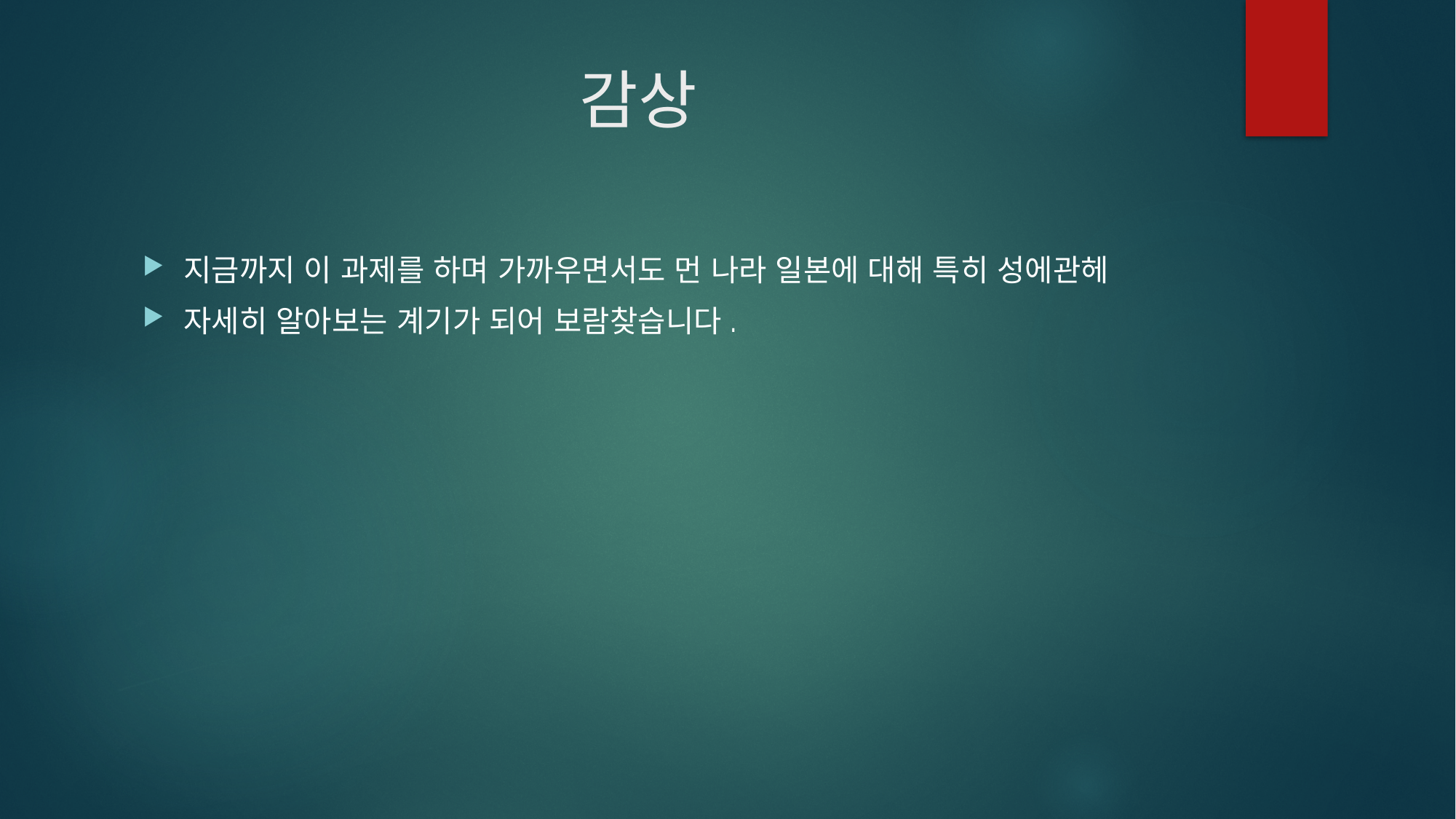

# 감상
지금까지 이 과제를 하며 가까우면서도 먼 나라 일본에 대해 특히 성에관헤
자세히 알아보는 계기가 되어 보람찾습니다.